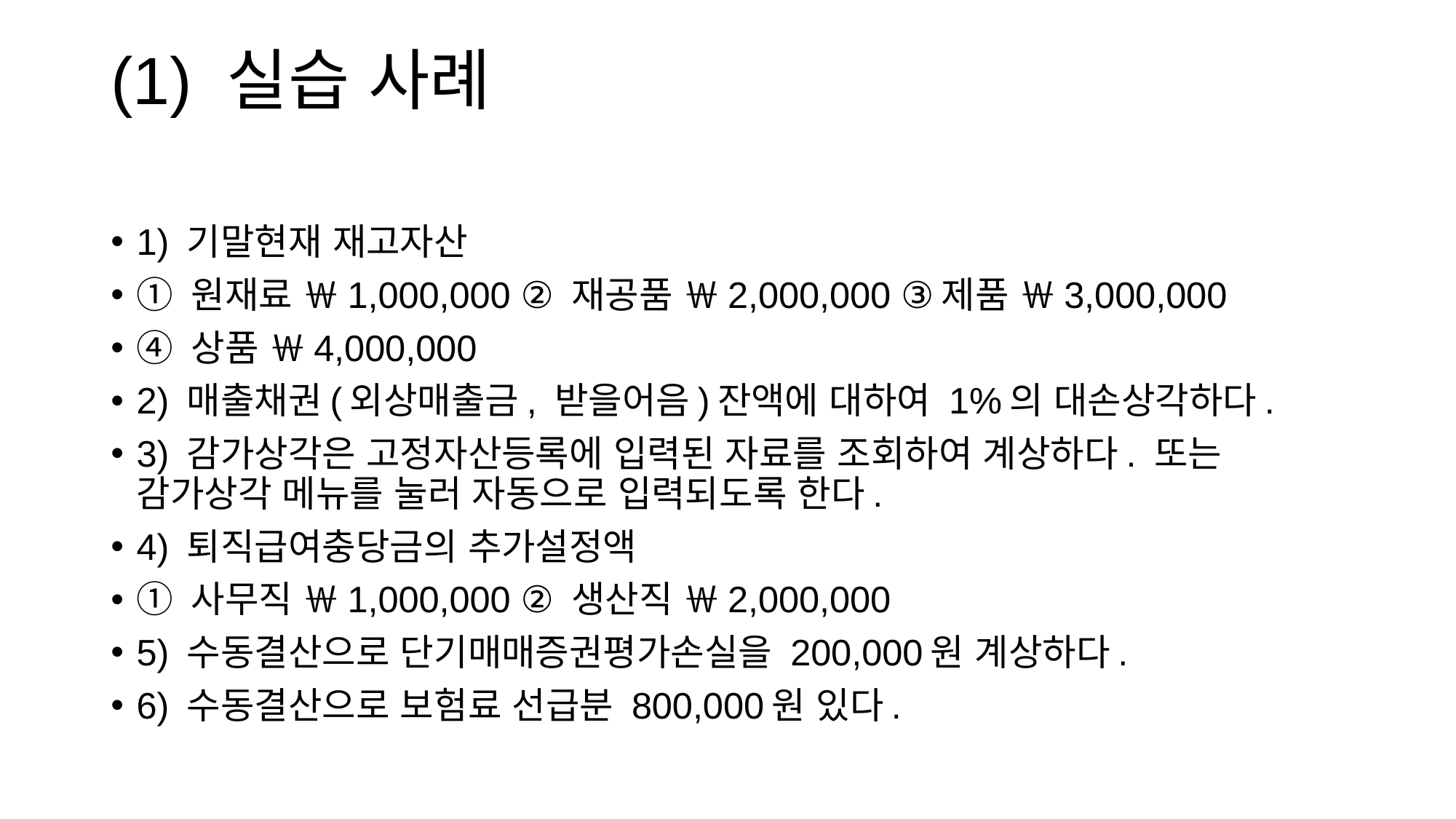

# (1) 실습 사례
1) 기말현재 재고자산
① 원재료 ￦1,000,000 ② 재공품 ￦2,000,000 ③제품 ￦3,000,000
④ 상품 ￦4,000,000
2) 매출채권(외상매출금, 받을어음)잔액에 대하여 1%의 대손상각하다.
3) 감가상각은 고정자산등록에 입력된 자료를 조회하여 계상하다. 또는 감가상각 메뉴를 눌러 자동으로 입력되도록 한다.
4) 퇴직급여충당금의 추가설정액
① 사무직 ￦1,000,000 ② 생산직 ￦2,000,000
5) 수동결산으로 단기매매증권평가손실을 200,000원 계상하다.
6) 수동결산으로 보험료 선급분 800,000원 있다.